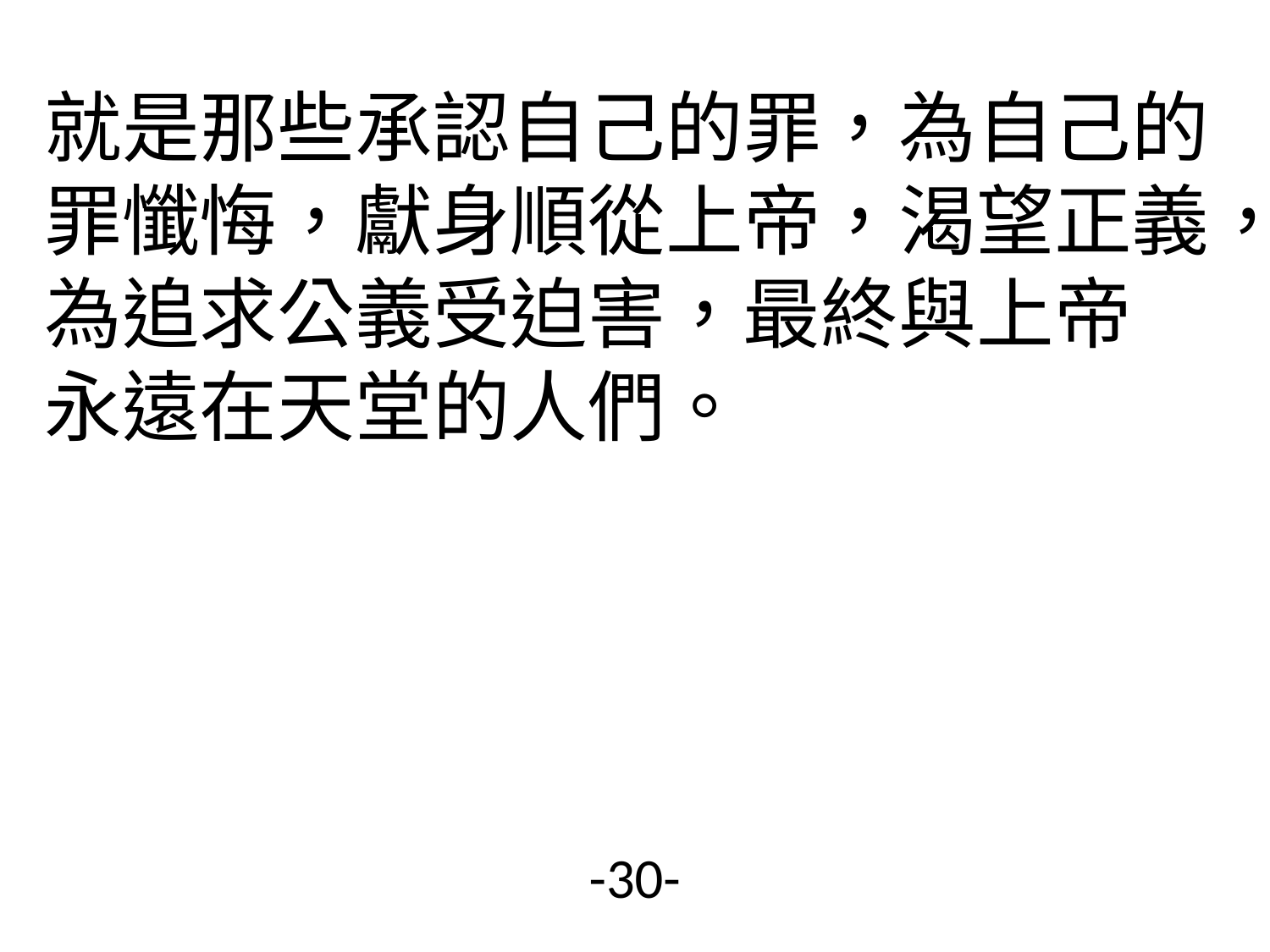

# 就是那些承認自己的罪，為自己的罪懺悔，獻身順從上帝，渴望正義，為追求公義受迫害，最終與上帝 永遠在天堂的人們。
-30-